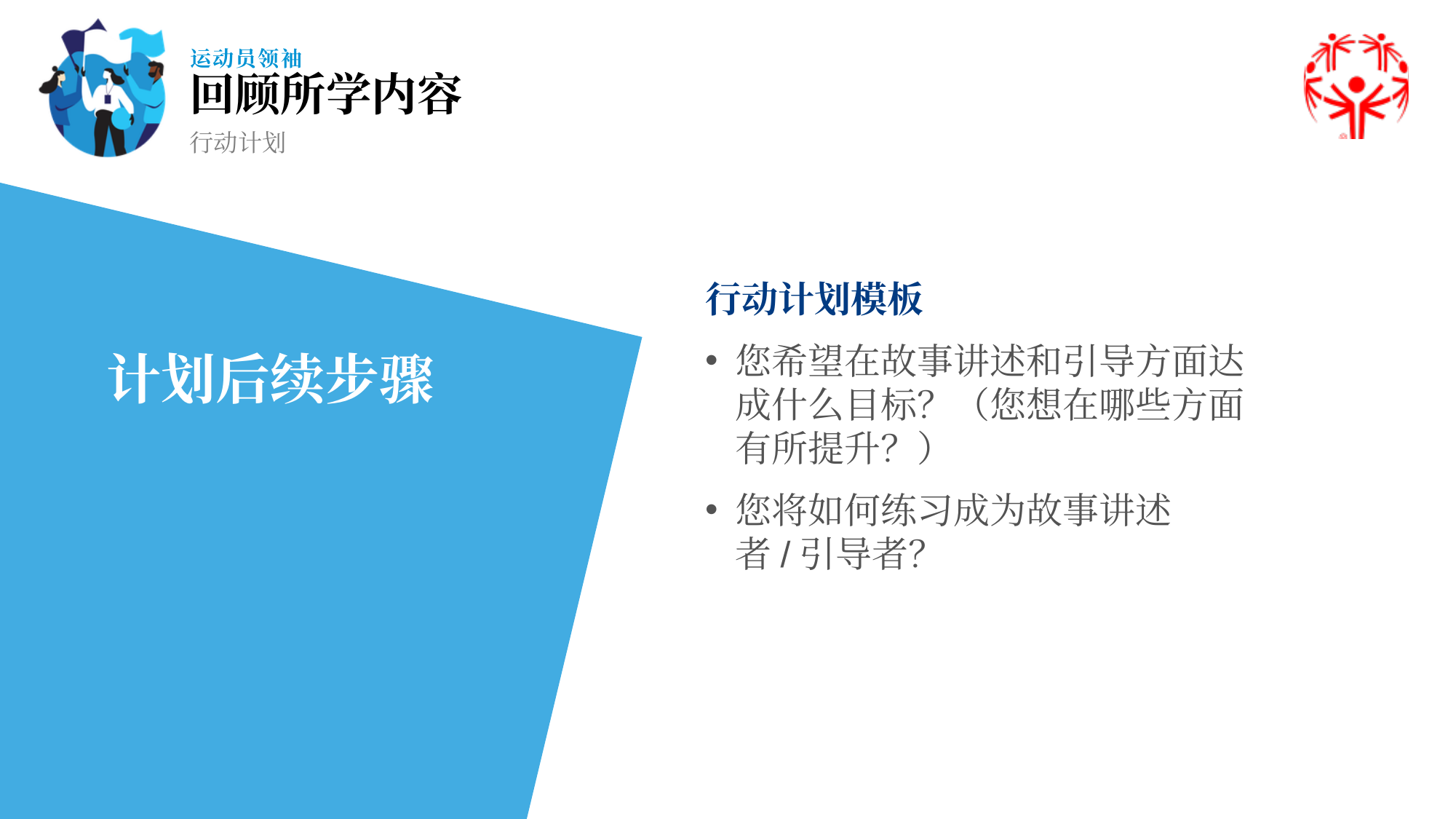

回顾所学内容
行动计划

行动计划模板
您希望在故事讲述和引导方面达成什么目标？（您想在哪些方面有所提升？）
您将如何练习成为故事讲述者/引导者？
计划后续步骤